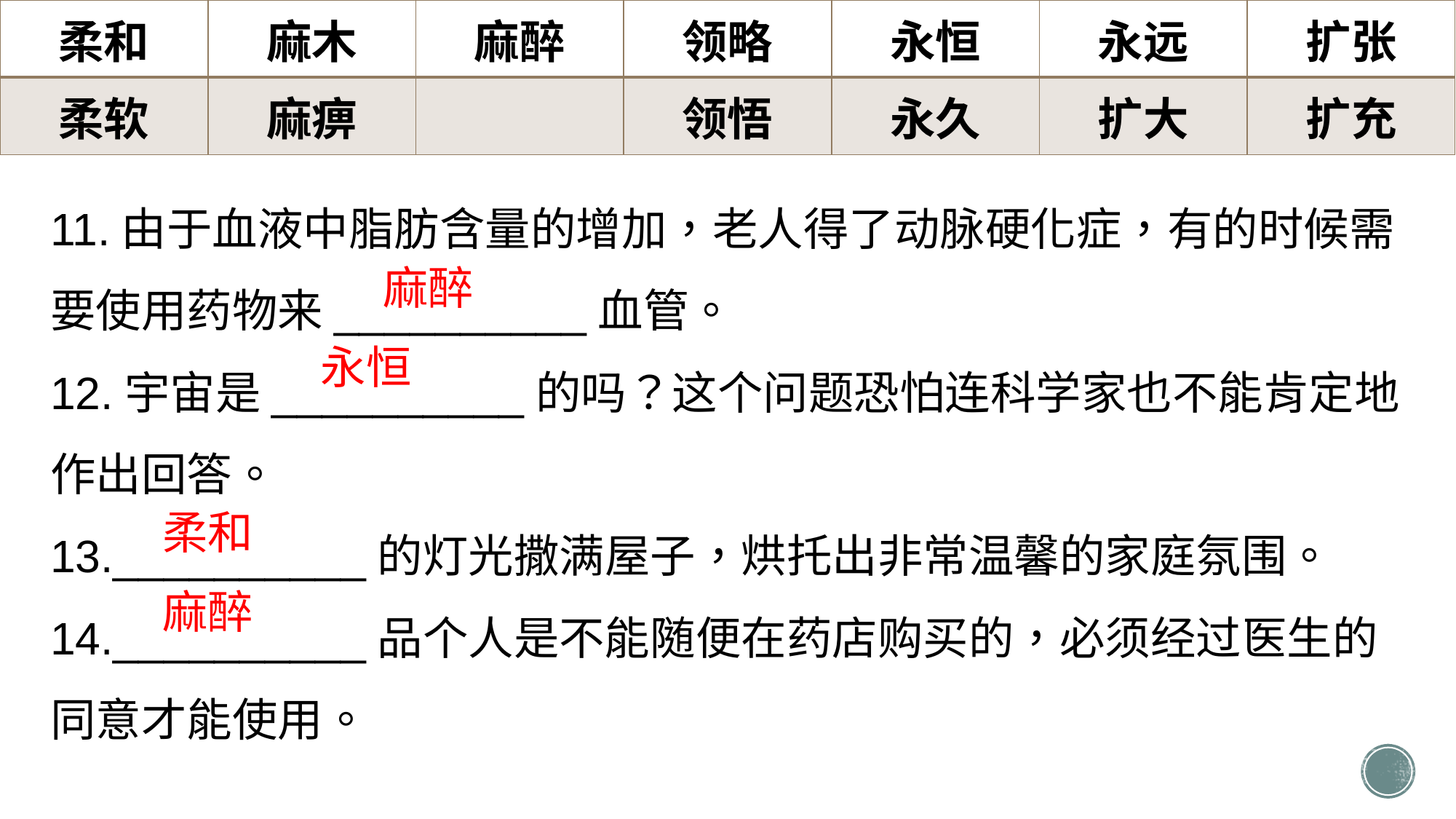

| 柔和 | 麻木 | 麻醉 | 领略 | 永恒 | 永远 | 扩张 |
| --- | --- | --- | --- | --- | --- | --- |
| 柔软 | 麻痹 |  | 领悟 | 永久 | 扩大 | 扩充 |
11.由于血液中脂肪含量的增加，老人得了动脉硬化症，有的时候需要使用药物来__________血管。
12.宇宙是__________的吗？这个问题恐怕连科学家也不能肯定地作出回答。
13.__________的灯光撒满屋子，烘托出非常温馨的家庭氛围。
14.__________品个人是不能随便在药店购买的，必须经过医生的同意才能使用。
麻醉
永恒
柔和
麻醉